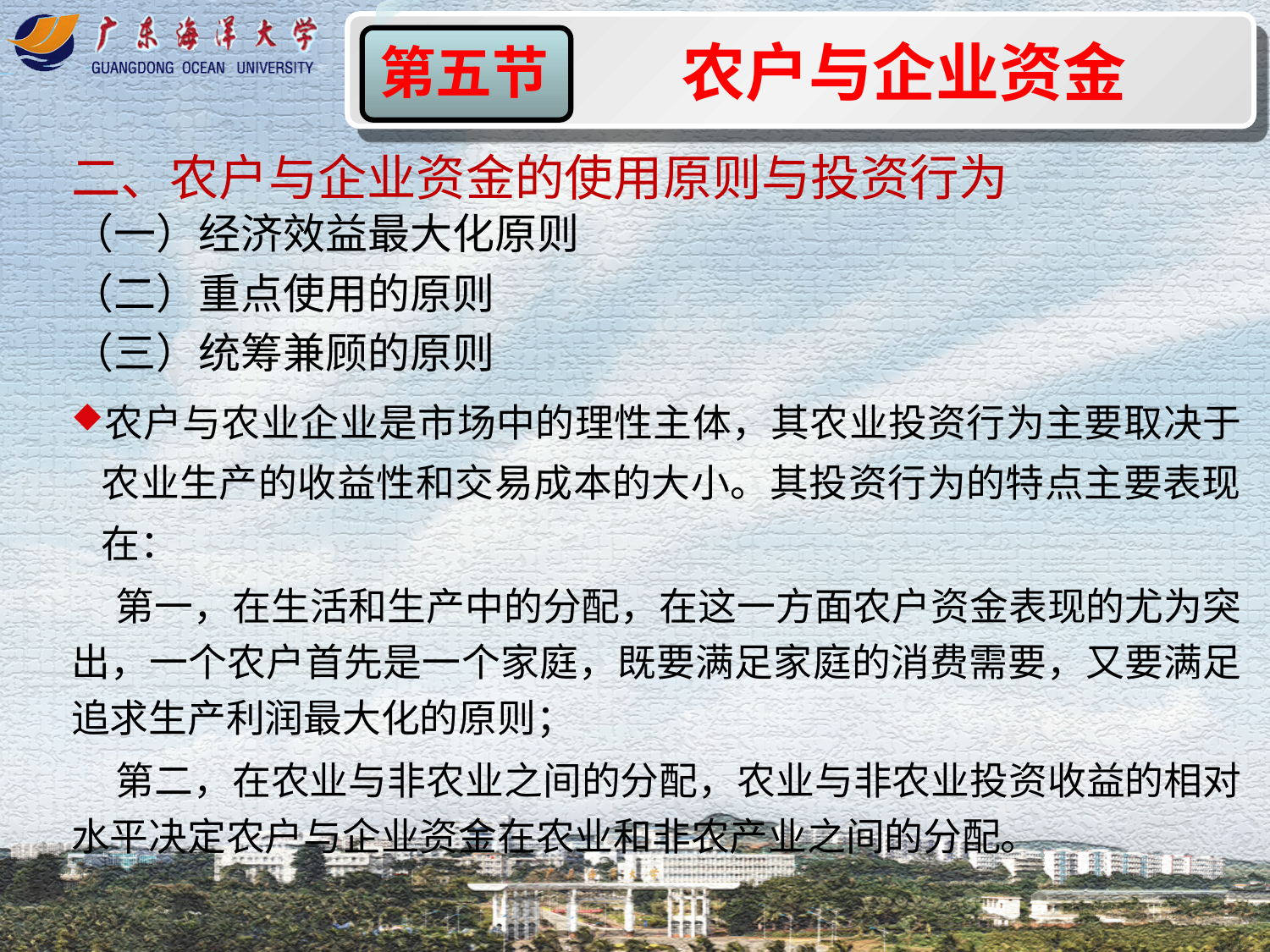

农户与企业资金

第五节
二、农户与企业资金的使用原则与投资行为
（一）经济效益最大化原则
（二）重点使用的原则
（三）统筹兼顾的原则
农户与农业企业是市场中的理性主体，其农业投资行为主要取决于农业生产的收益性和交易成本的大小。其投资行为的特点主要表现在：
    第一，在生活和生产中的分配，在这一方面农户资金表现的尤为突出，一个农户首先是一个家庭，既要满足家庭的消费需要，又要满足追求生产利润最大化的原则；
    第二，在农业与非农业之间的分配，农业与非农业投资收益的相对水平决定农户与企业资金在农业和非农产业之间的分配。